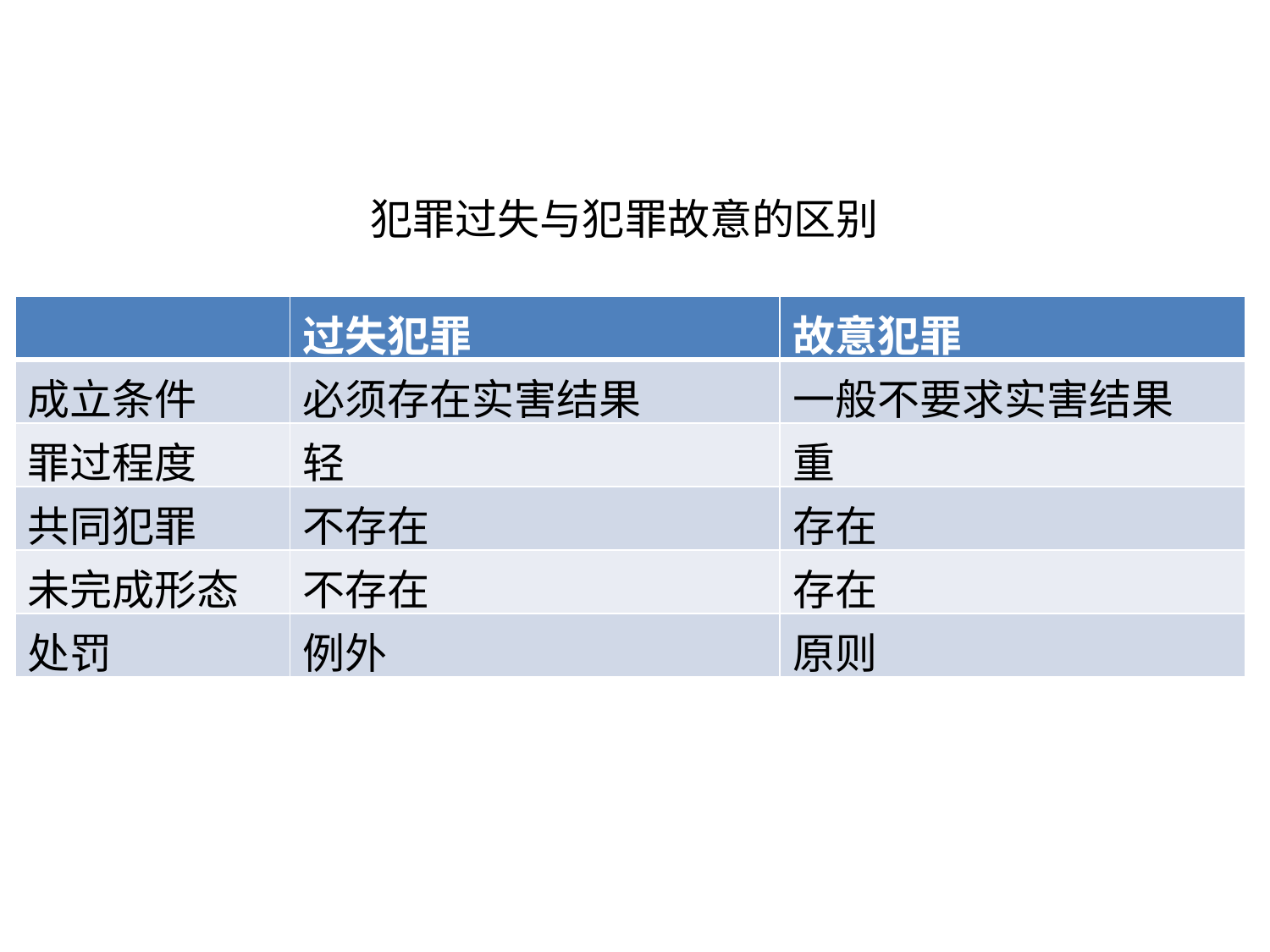

犯罪过失与犯罪故意的区别

|  | 过失犯罪 | 故意犯罪 |
| --- | --- | --- |
| 成立条件 | 必须存在实害结果 | 一般不要求实害结果 |
| 罪过程度 | 轻 | 重 |
| 共同犯罪 | 不存在 | 存在 |
| 未完成形态 | 不存在 | 存在 |
| 处罚 | 例外 | 原则 |